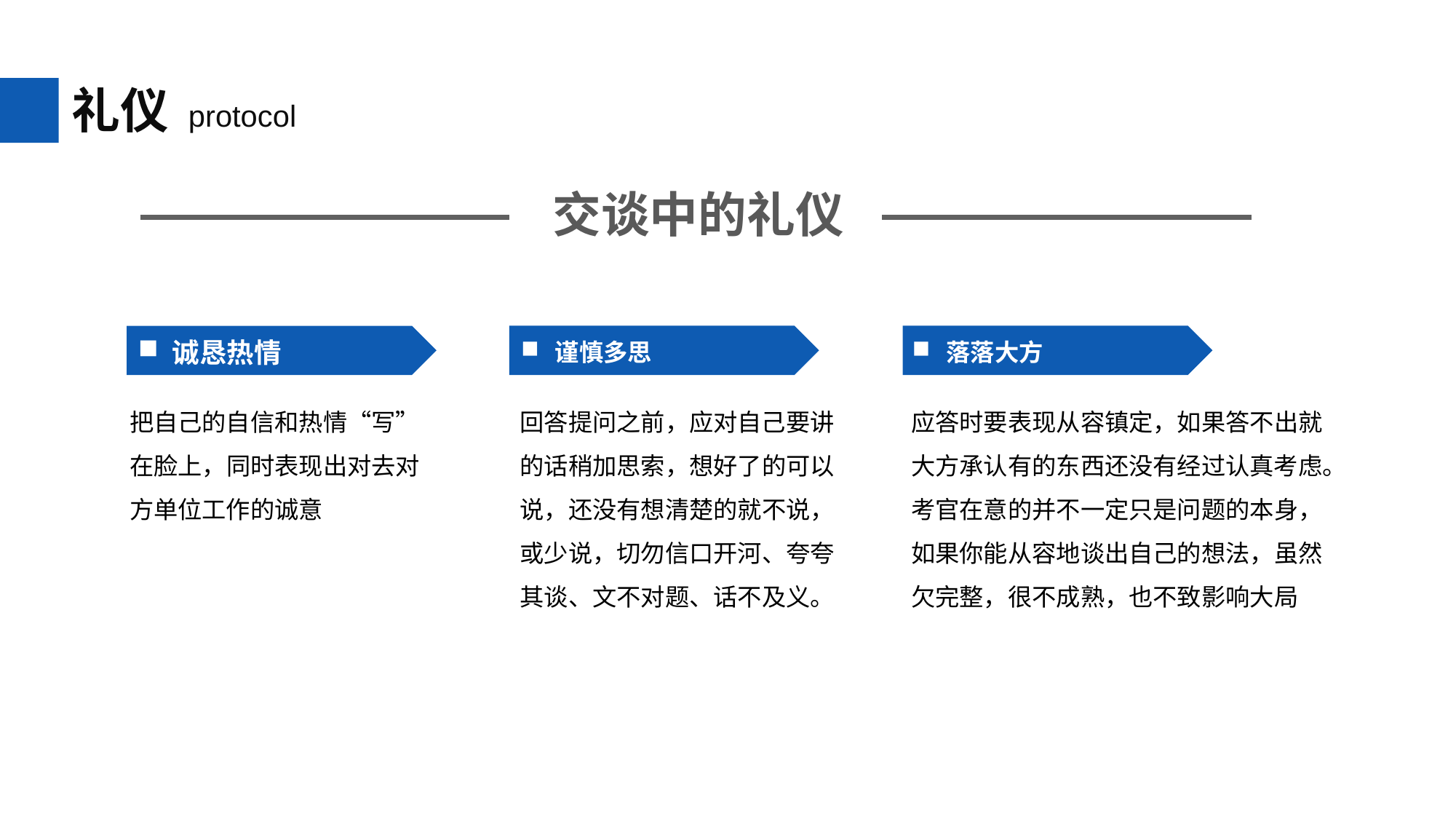

礼仪

 protocol
交谈中的礼仪

诚恳热情
谨慎多思
落落大方
把自己的自信和热情“写”在脸上，同时表现出对去对方单位工作的诚意
回答提问之前，应对自己要讲的话稍加思索，想好了的可以说，还没有想清楚的就不说，或少说，切勿信口开河、夸夸其谈、文不对题、话不及义。
应答时要表现从容镇定，如果答不出就大方承认有的东西还没有经过认真考虑。考官在意的并不一定只是问题的本身，如果你能从容地谈出自己的想法，虽然欠完整，很不成熟，也不致影响大局